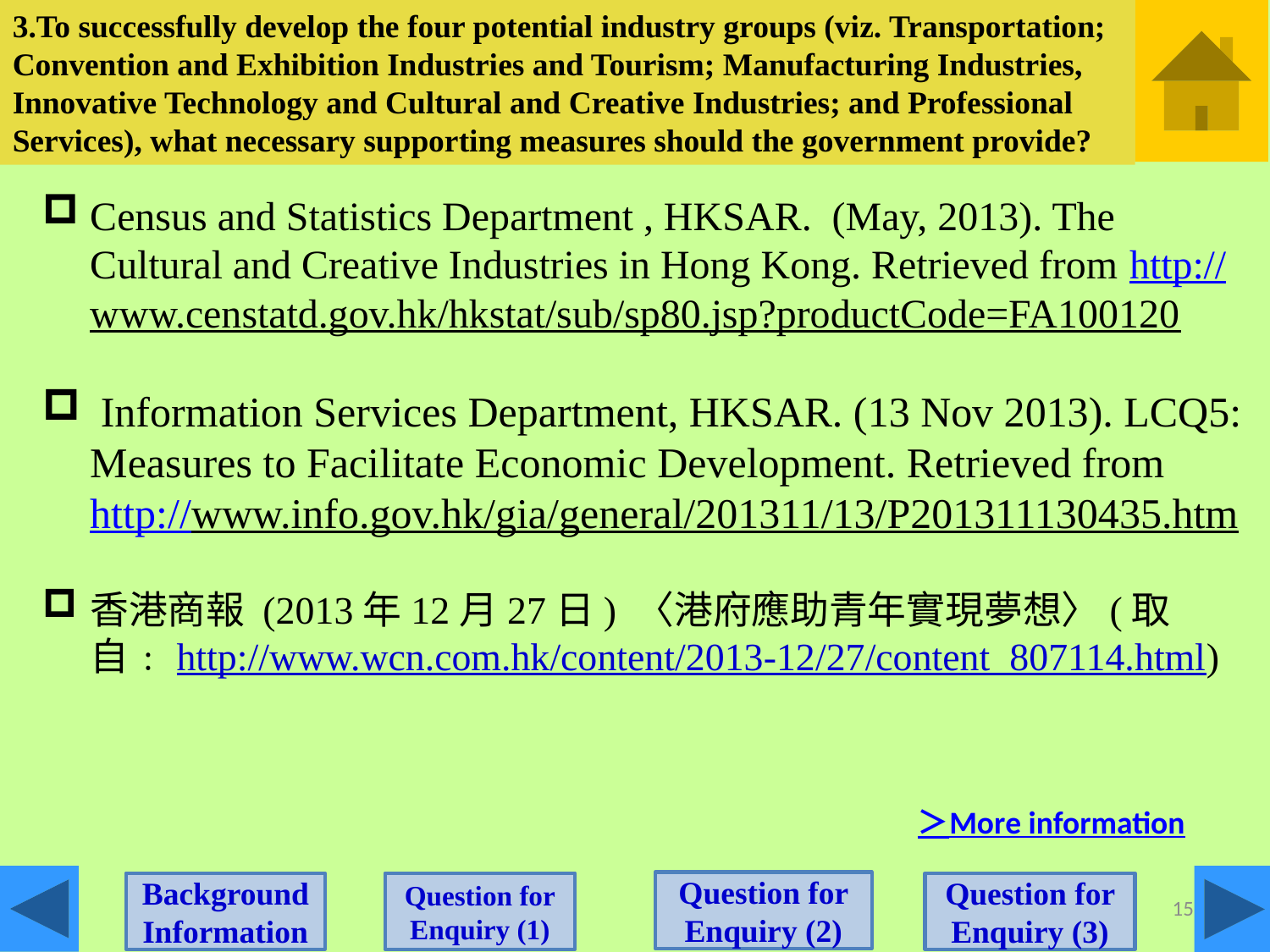

3.To successfully develop the four potential industry groups (viz. Transportation; Convention and Exhibition Industries and Tourism; Manufacturing Industries, Innovative Technology and Cultural and Creative Industries; and Professional Services), what necessary supporting measures should the government provide?

Census and Statistics Department , HKSAR.  (May, 2013). The Cultural and Creative Industries in Hong Kong. Retrieved from http://www.censtatd.gov.hk/hkstat/sub/sp80.jsp?productCode=FA100120

 Information Services Department, HKSAR. (13 Nov 2013). LCQ5: Measures to Facilitate Economic Development. Retrieved from http://www.info.gov.hk/gia/general/201311/13/P201311130435.htm

香港商報 (2013年12月27日) 〈港府應助青年實現夢想〉(取自﹕http://www.wcn.com.hk/content/2013-12/27/content_807114.html)

＞More information

Question for Enquiry (2)
Question for Enquiry (1)
Background Information

Question for Enquiry (3)

15